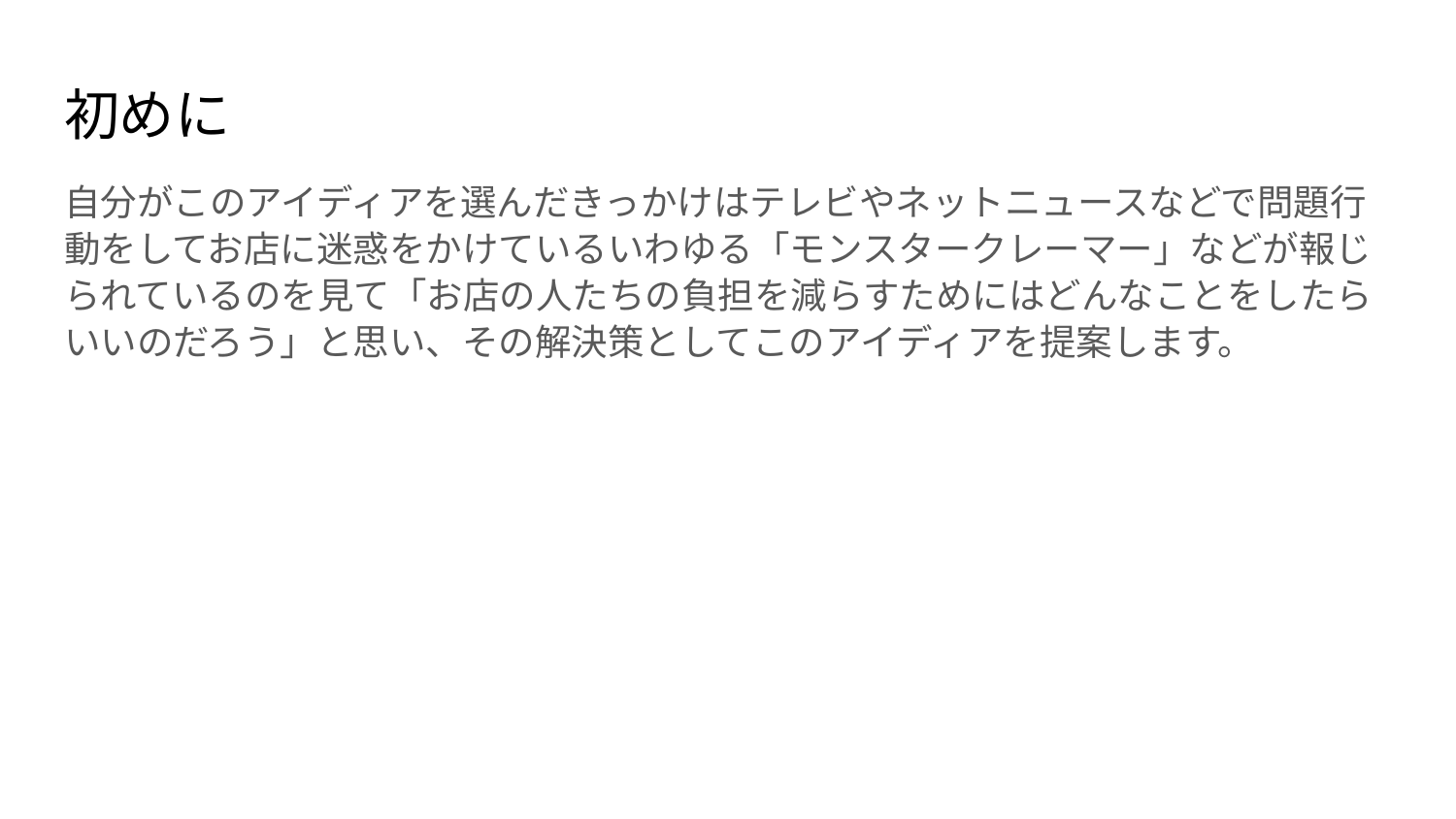

# 初めに
自分がこのアイディアを選んだきっかけはテレビやネットニュースなどで問題行動をしてお店に迷惑をかけているいわゆる「モンスタークレーマー」などが報じられているのを見て「お店の人たちの負担を減らすためにはどんなことをしたらいいのだろう」と思い、その解決策としてこのアイディアを提案します。